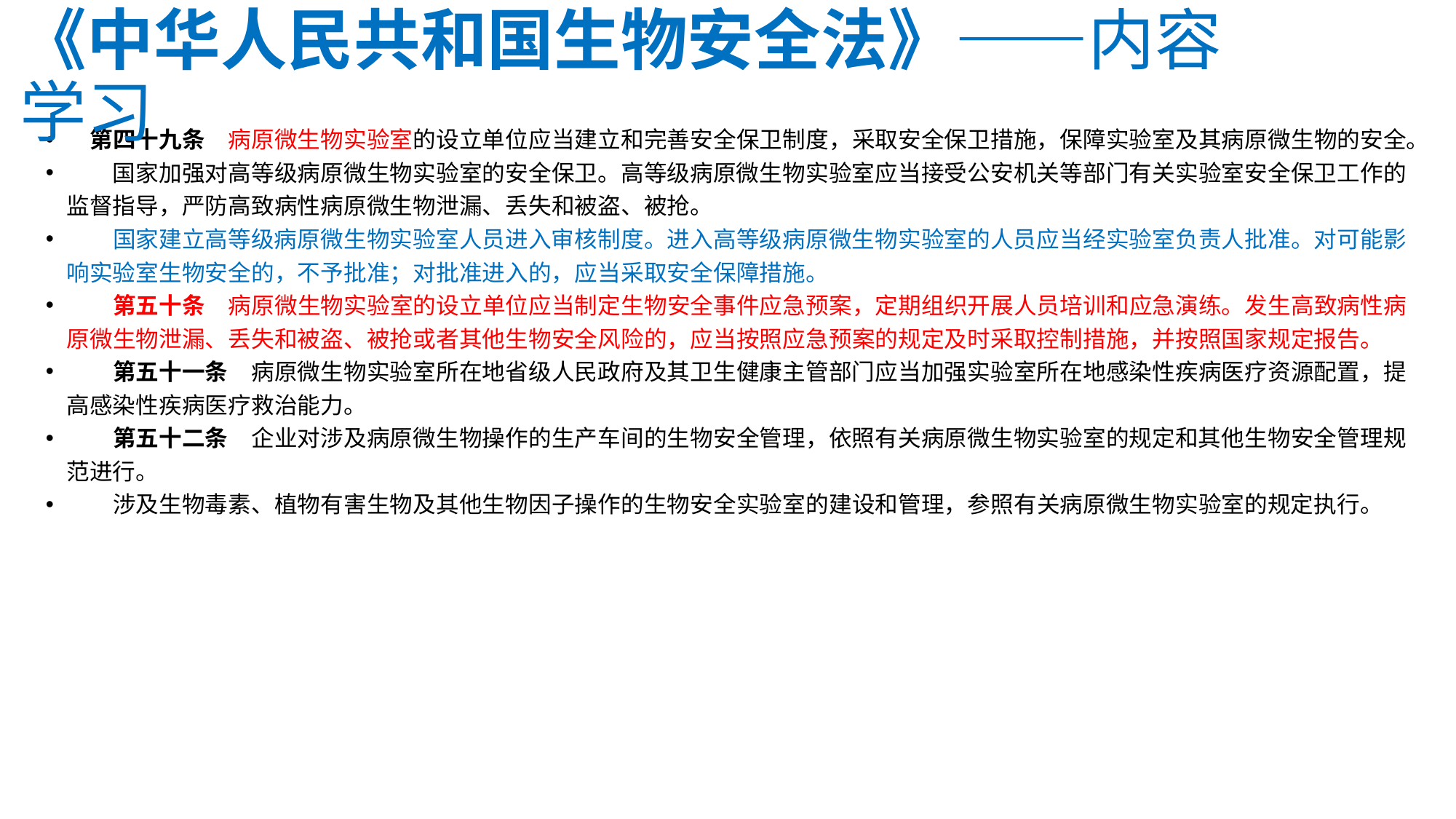

《中华人民共和国生物安全法》——内容学习
　第四十九条　病原微生物实验室的设立单位应当建立和完善安全保卫制度，采取安全保卫措施，保障实验室及其病原微生物的安全。
　　国家加强对高等级病原微生物实验室的安全保卫。高等级病原微生物实验室应当接受公安机关等部门有关实验室安全保卫工作的监督指导，严防高致病性病原微生物泄漏、丢失和被盗、被抢。
　　国家建立高等级病原微生物实验室人员进入审核制度。进入高等级病原微生物实验室的人员应当经实验室负责人批准。对可能影响实验室生物安全的，不予批准；对批准进入的，应当采取安全保障措施。
　　第五十条　病原微生物实验室的设立单位应当制定生物安全事件应急预案，定期组织开展人员培训和应急演练。发生高致病性病原微生物泄漏、丢失和被盗、被抢或者其他生物安全风险的，应当按照应急预案的规定及时采取控制措施，并按照国家规定报告。
　　第五十一条　病原微生物实验室所在地省级人民政府及其卫生健康主管部门应当加强实验室所在地感染性疾病医疗资源配置，提高感染性疾病医疗救治能力。
　　第五十二条　企业对涉及病原微生物操作的生产车间的生物安全管理，依照有关病原微生物实验室的规定和其他生物安全管理规范进行。
　　涉及生物毒素、植物有害生物及其他生物因子操作的生物安全实验室的建设和管理，参照有关病原微生物实验室的规定执行。
58